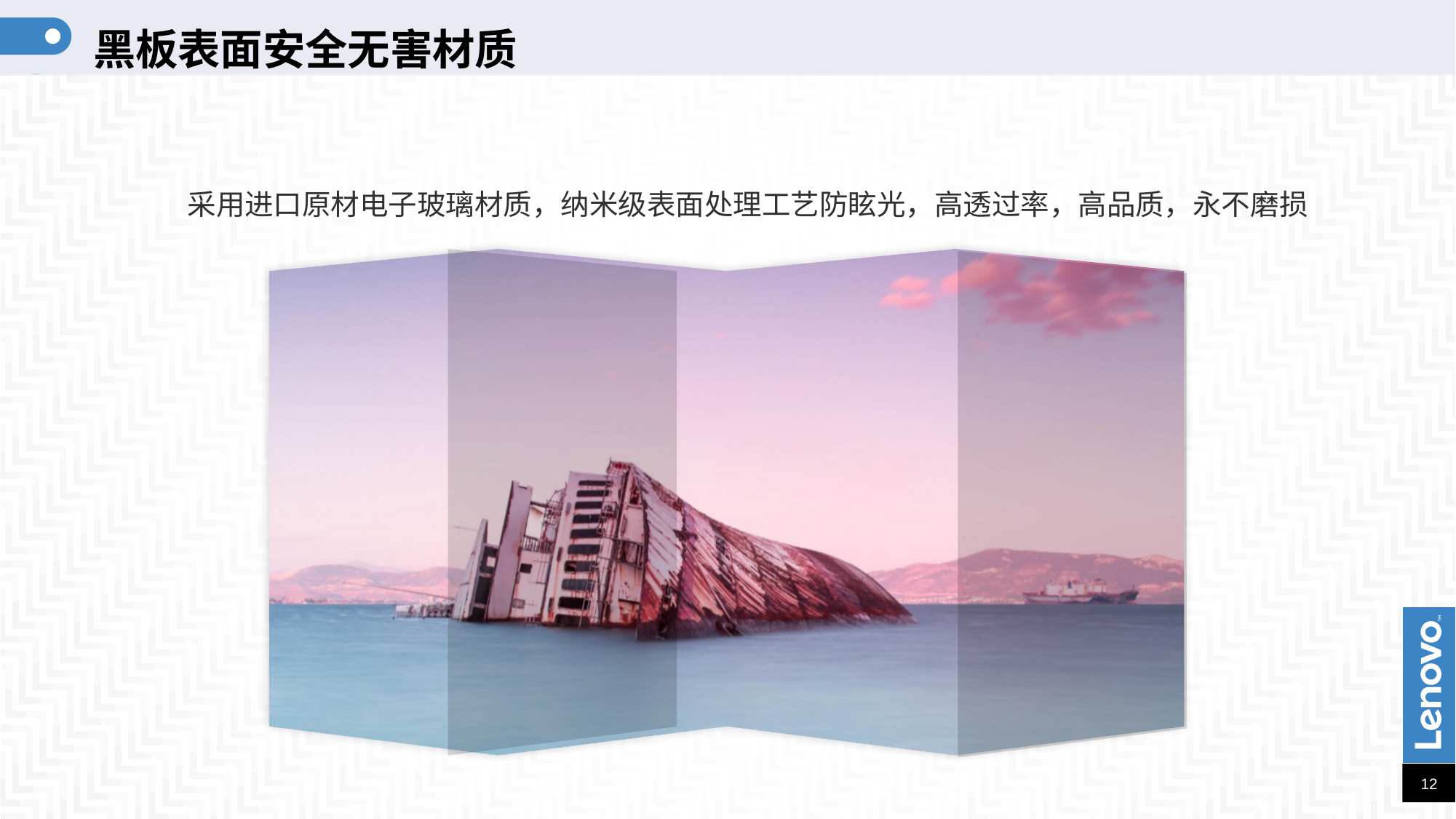

黑板表面安全无害材质
采用进口原材电子玻璃材质，纳米级表面处理工艺防眩光，高透过率，高品质，永不磨损